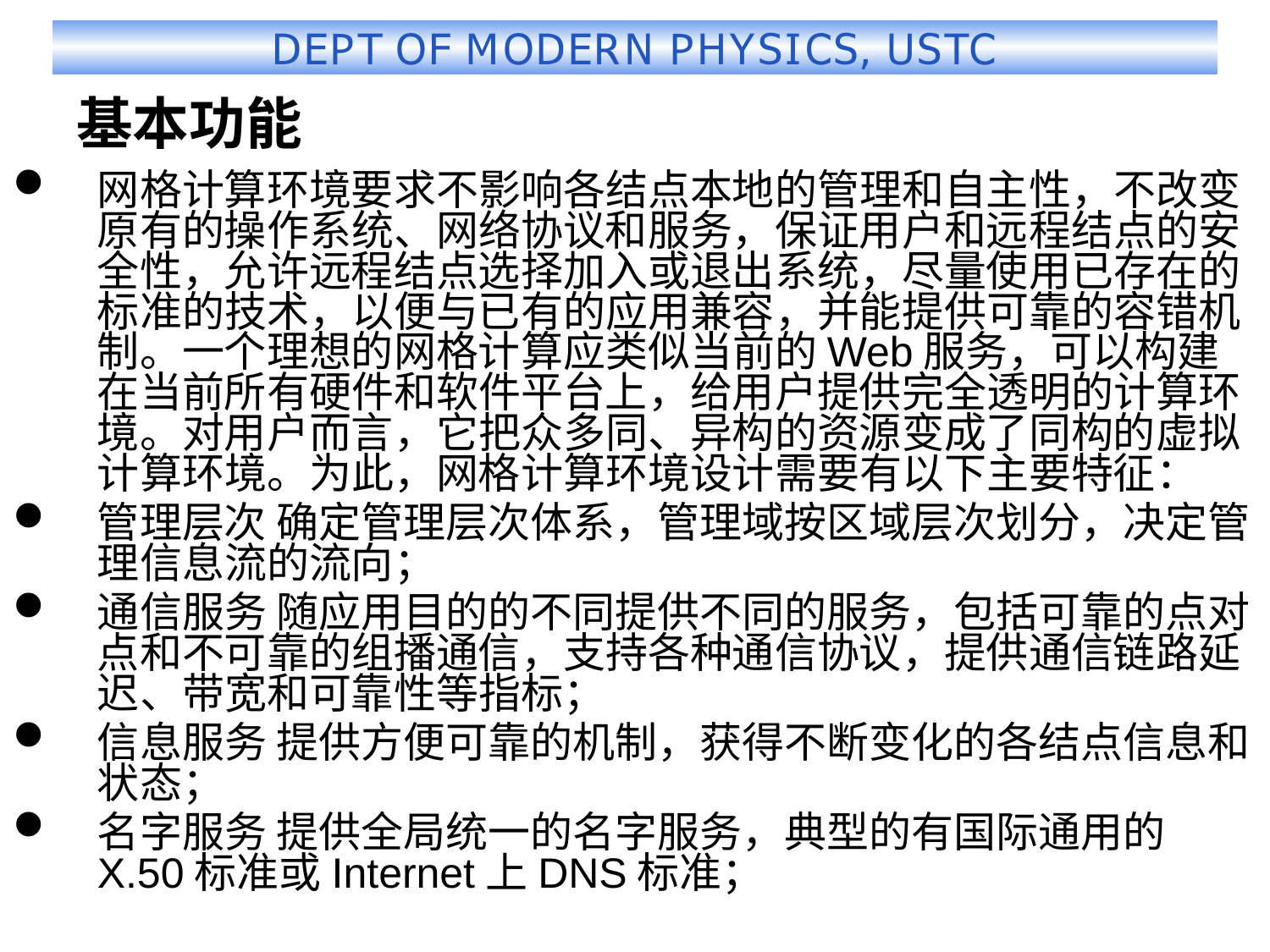

# 基本功能
网格计算环境要求不影响各结点本地的管理和自主性，不改变原有的操作系统、网络协议和服务，保证用户和远程结点的安全性，允许远程结点选择加入或退出系统，尽量使用已存在的标准的技术，以便与已有的应用兼容，并能提供可靠的容错机制。一个理想的网格计算应类似当前的Web服务，可以构建在当前所有硬件和软件平台上，给用户提供完全透明的计算环境。对用户而言，它把众多同、异构的资源变成了同构的虚拟计算环境。为此，网格计算环境设计需要有以下主要特征：
管理层次 确定管理层次体系，管理域按区域层次划分，决定管理信息流的流向；
通信服务 随应用目的的不同提供不同的服务，包括可靠的点对点和不可靠的组播通信，支持各种通信协议，提供通信链路延迟、带宽和可靠性等指标；
信息服务 提供方便可靠的机制，获得不断变化的各结点信息和状态；
名字服务 提供全局统一的名字服务，典型的有国际通用的X.50标准或Internet上DNS标准；